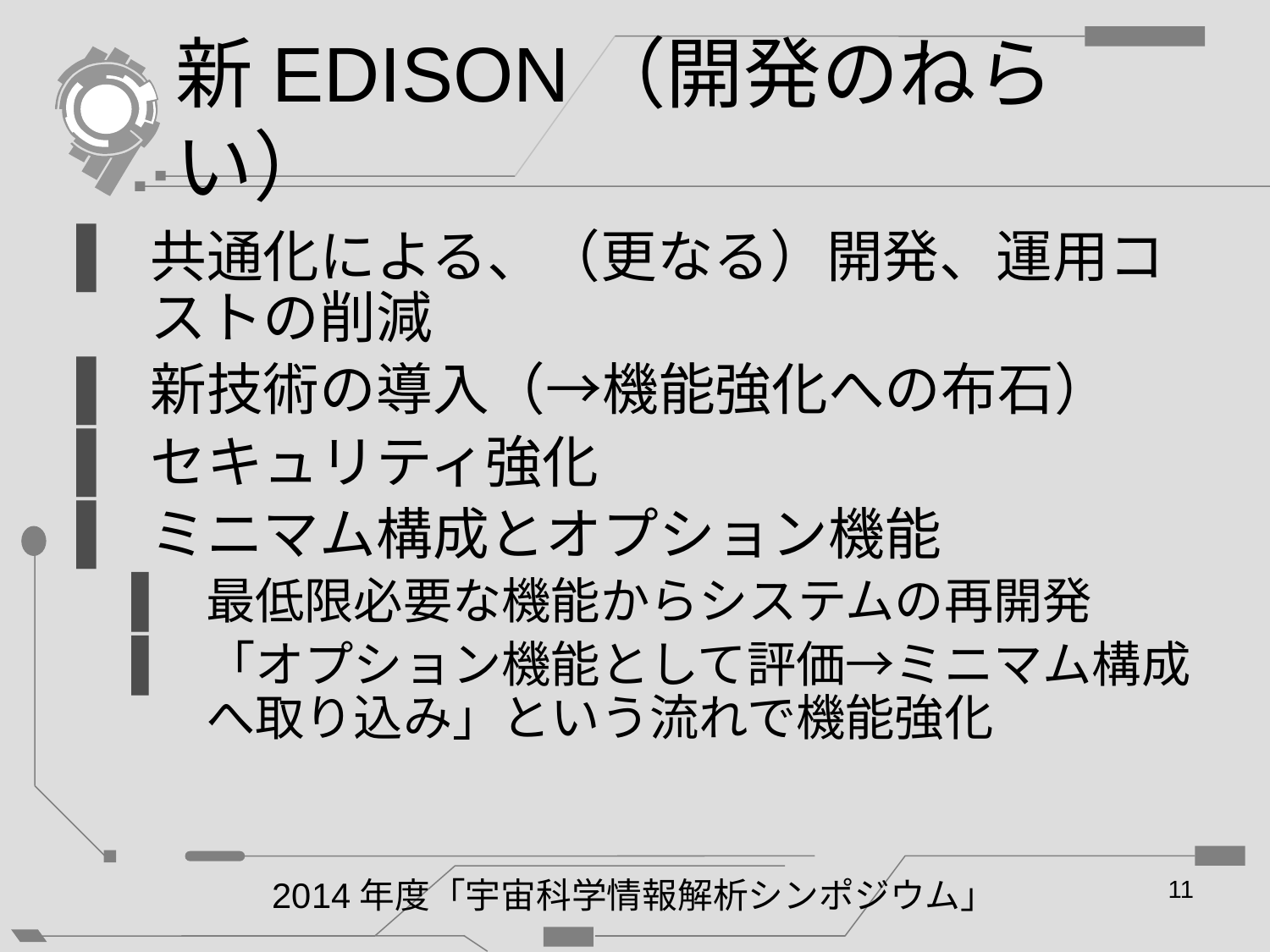

# 新EDISON（開発のねらい）
共通化による、（更なる）開発、運用コストの削減
新技術の導入（→機能強化への布石）
セキュリティ強化
ミニマム構成とオプション機能
最低限必要な機能からシステムの再開発
「オプション機能として評価→ミニマム構成へ取り込み」という流れで機能強化
2014年度「宇宙科学情報解析シンポジウム」
11